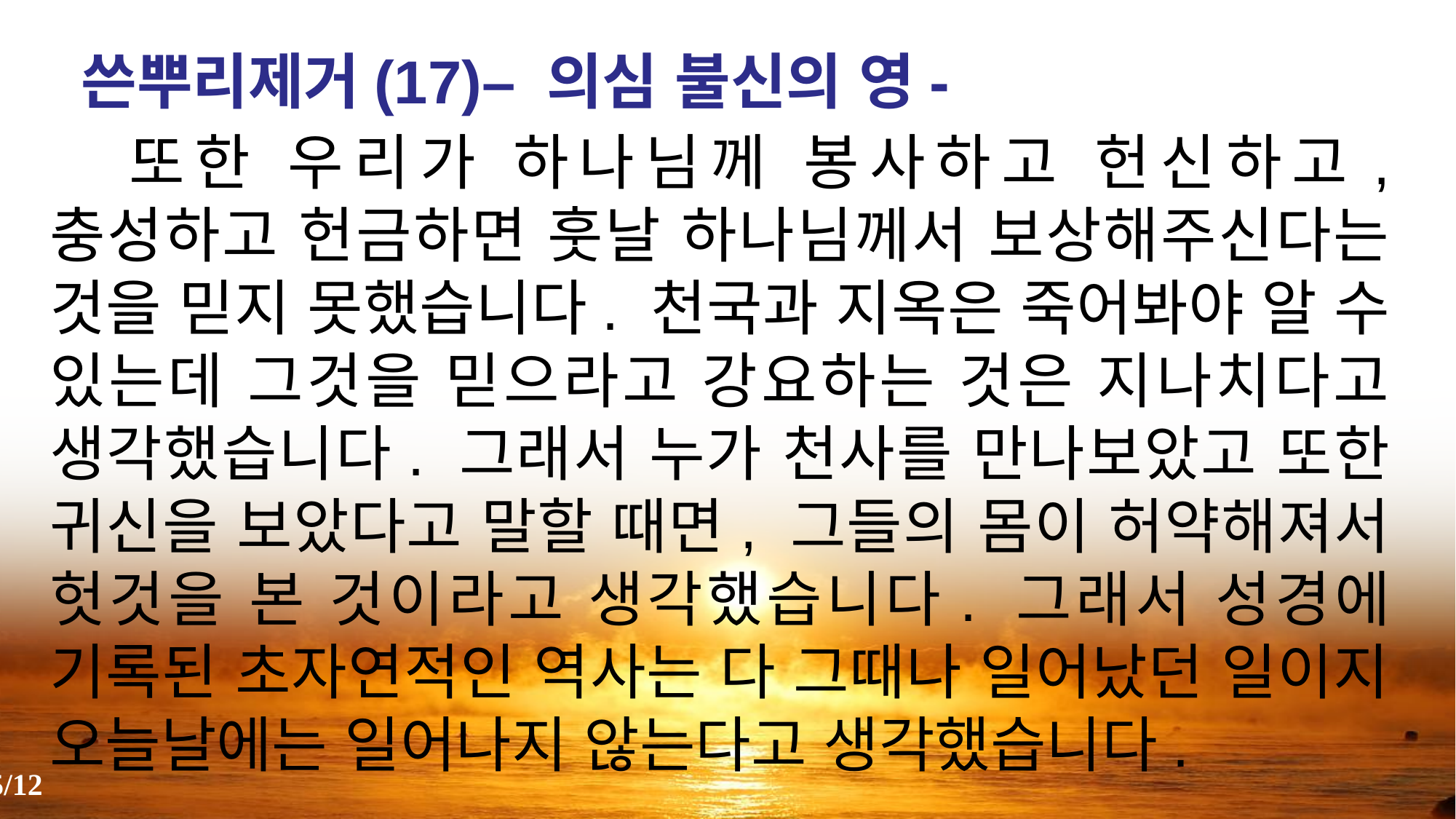

쓴뿌리제거(17)– 의심 불신의 영-
  또한 우리가 하나님께 봉사하고 헌신하고, 충성하고 헌금하면 훗날 하나님께서 보상해주신다는 것을 믿지 못했습니다. 천국과 지옥은 죽어봐야 알 수 있는데 그것을 믿으라고 강요하는 것은 지나치다고 생각했습니다. 그래서 누가 천사를 만나보았고 또한 귀신을 보았다고 말할 때면, 그들의 몸이 허약해져서 헛것을 본 것이라고 생각했습니다. 그래서 성경에 기록된 초자연적인 역사는 다 그때나 일어났던 일이지 오늘날에는 일어나지 않는다고 생각했습니다.